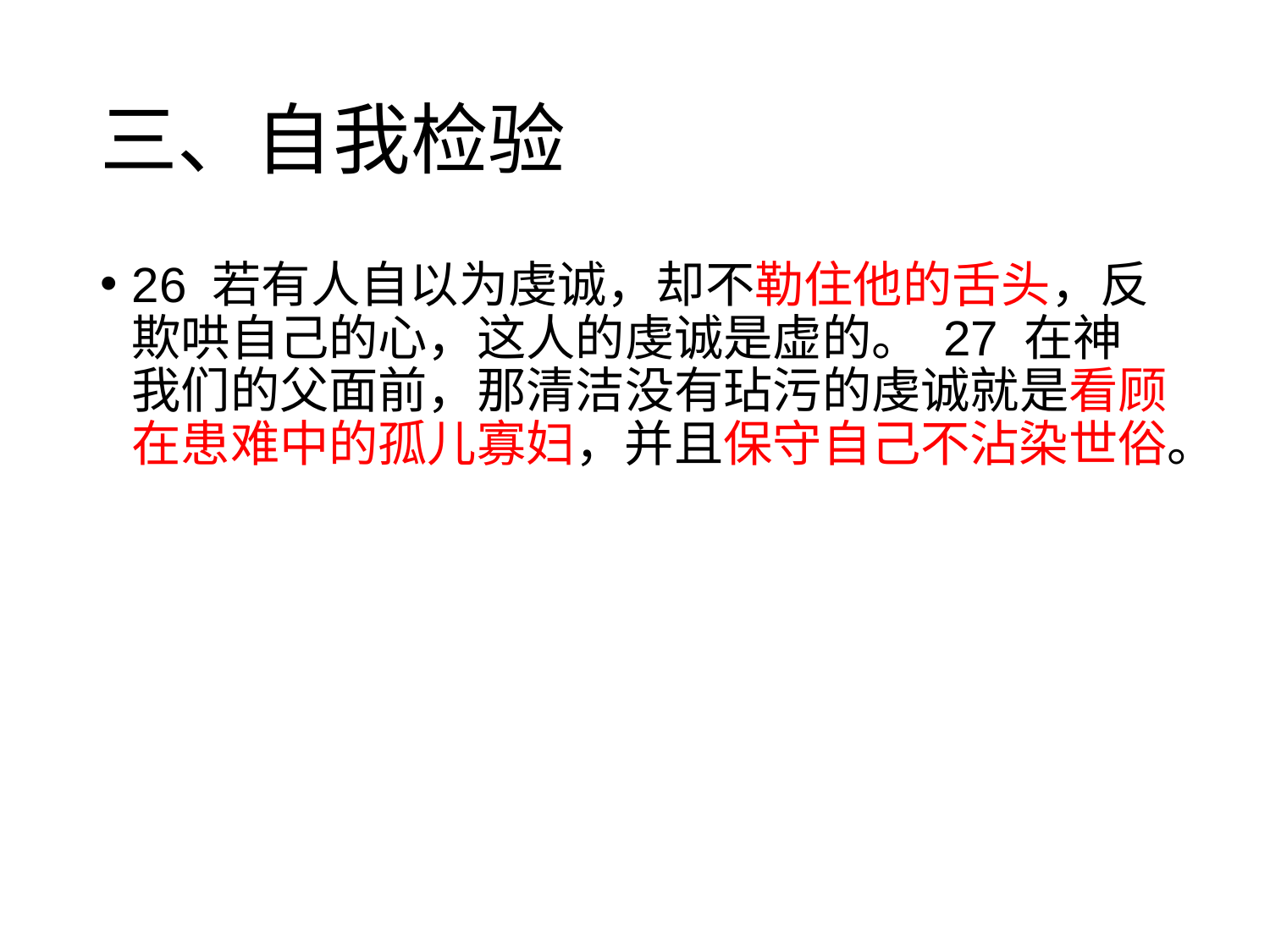

# 三、自我检验
26 若有人自以为虔诚，却不勒住他的舌头，反欺哄自己的心，这人的虔诚是虚的。 27 在神我们的父面前，那清洁没有玷污的虔诚就是看顾在患难中的孤儿寡妇，并且保守自己不沾染世俗。